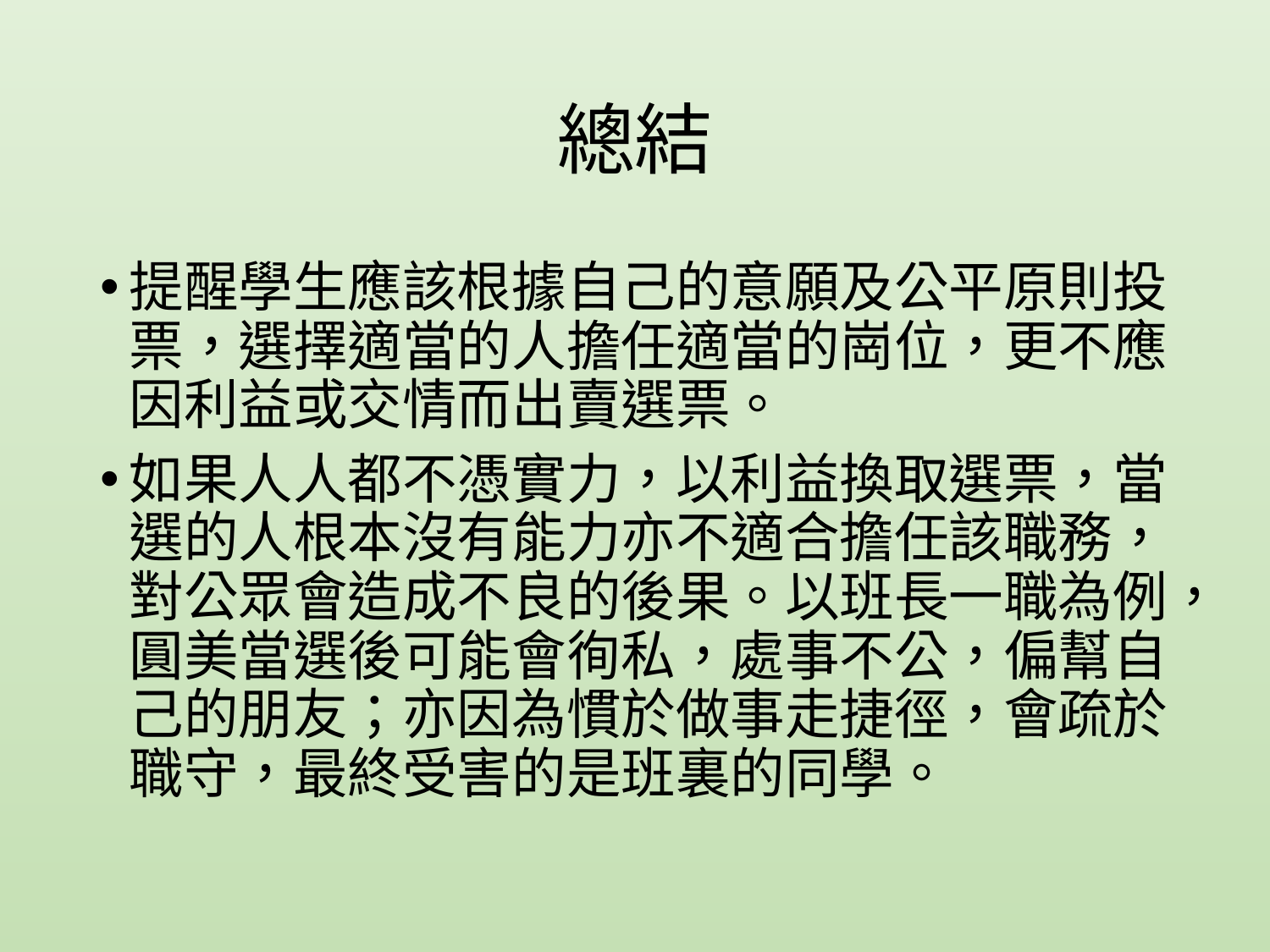

# 總結
提醒學生應該根據自己的意願及公平原則投票，選擇適當的人擔任適當的崗位，更不應因利益或交情而出賣選票。
如果人人都不憑實力，以利益換取選票，當選的人根本沒有能力亦不適合擔任該職務，對公眾會造成不良的後果。以班長一職為例，圓美當選後可能會徇私，處事不公，偏幫自己的朋友；亦因為慣於做事走捷徑，會疏於職守，最終受害的是班裏的同學。